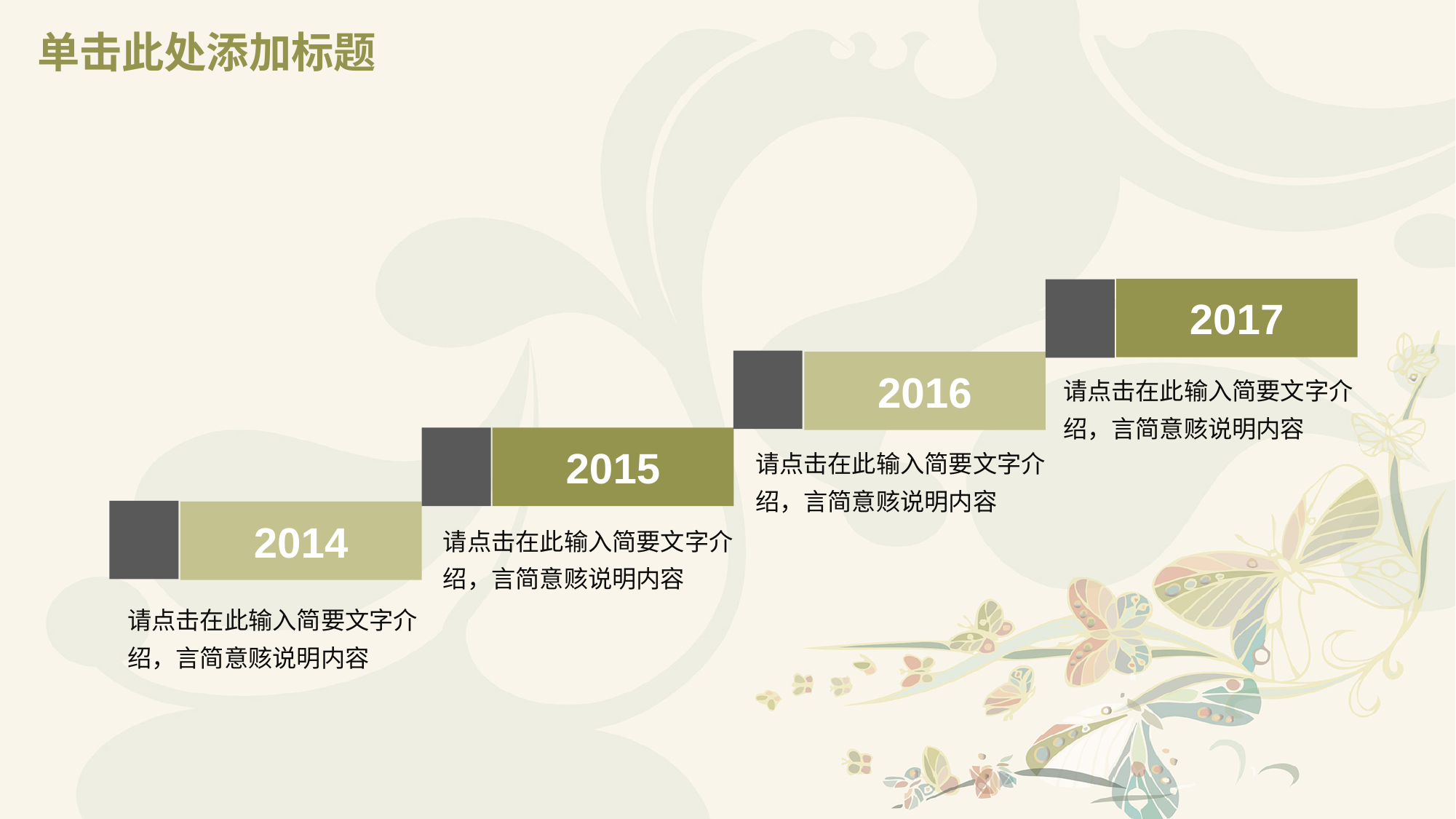

# 单击此处添加标题
2017

2016
请点击在此输入简要文字介绍，言简意赅说明内容

2015
请点击在此输入简要文字介绍，言简意赅说明内容

2014
请点击在此输入简要文字介绍，言简意赅说明内容
请点击在此输入简要文字介绍，言简意赅说明内容